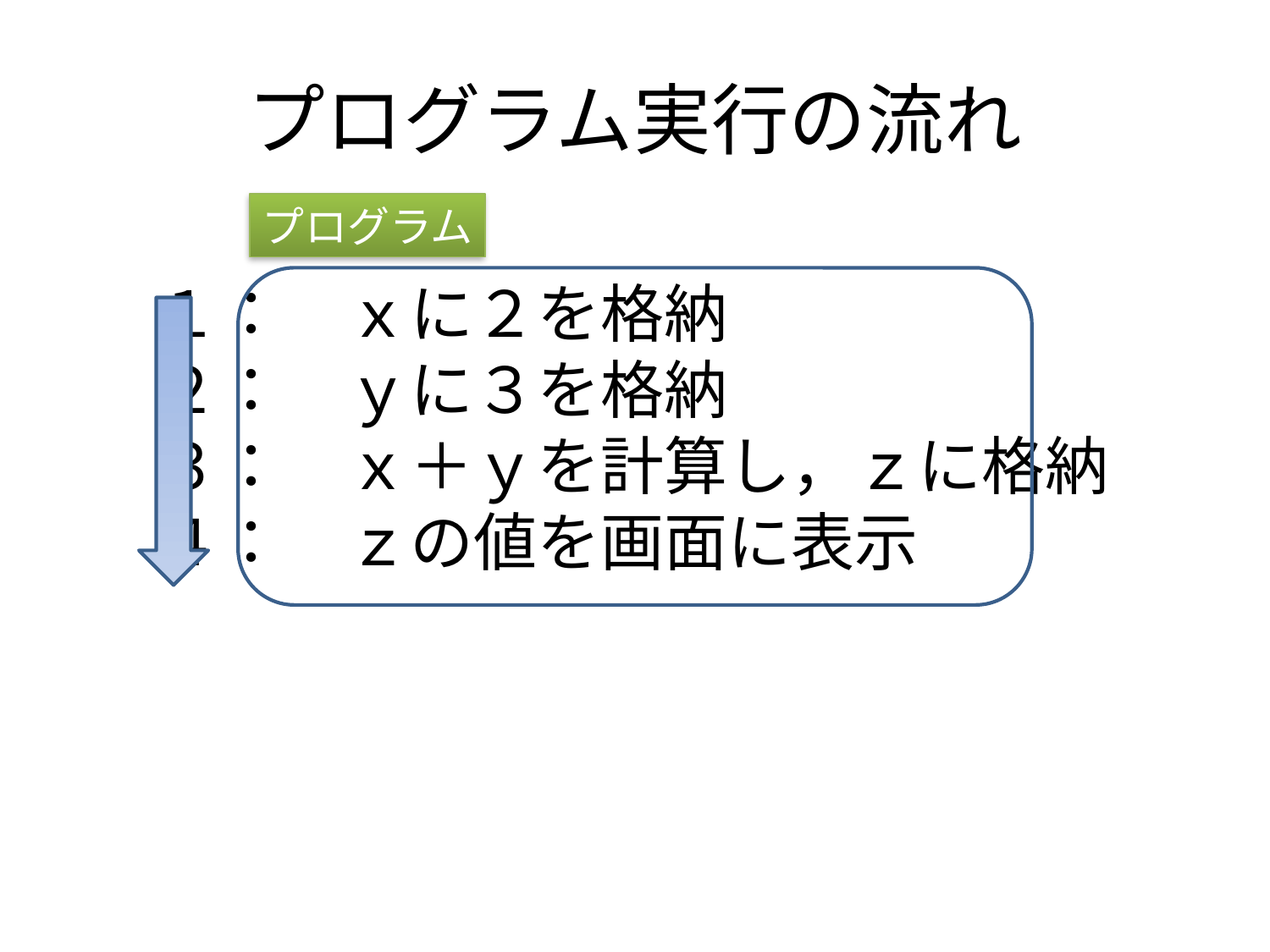

# プログラム実行の流れ
プログラム

１：　ｘに２を格納
２：　ｙに３を格納
３：　ｘ＋ｙを計算し，ｚに格納
４：　ｚの値を画面に表示